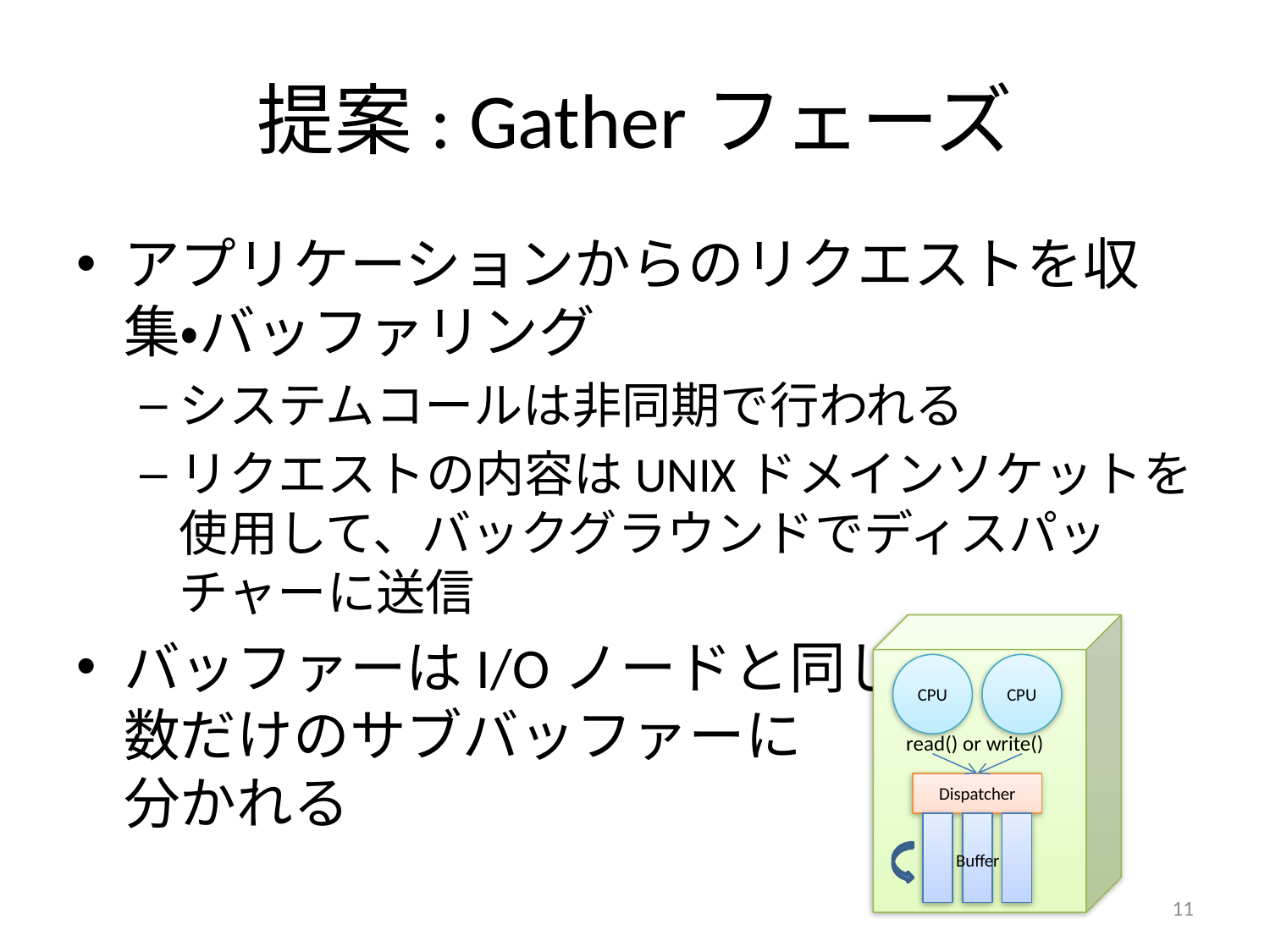

# 提案: Gatherフェーズ
アプリケーションからのリクエストを収集・バッファリング
システムコールは非同期で行われる
リクエストの内容はUNIXドメインソケットを使用して、バックグラウンドでディスパッチャーに送信
バッファーはI/Oノードと同じ
数だけのサブバッファーに
分かれる

CPU
CPU
Dispatcher
read() or write()

Buffer
11